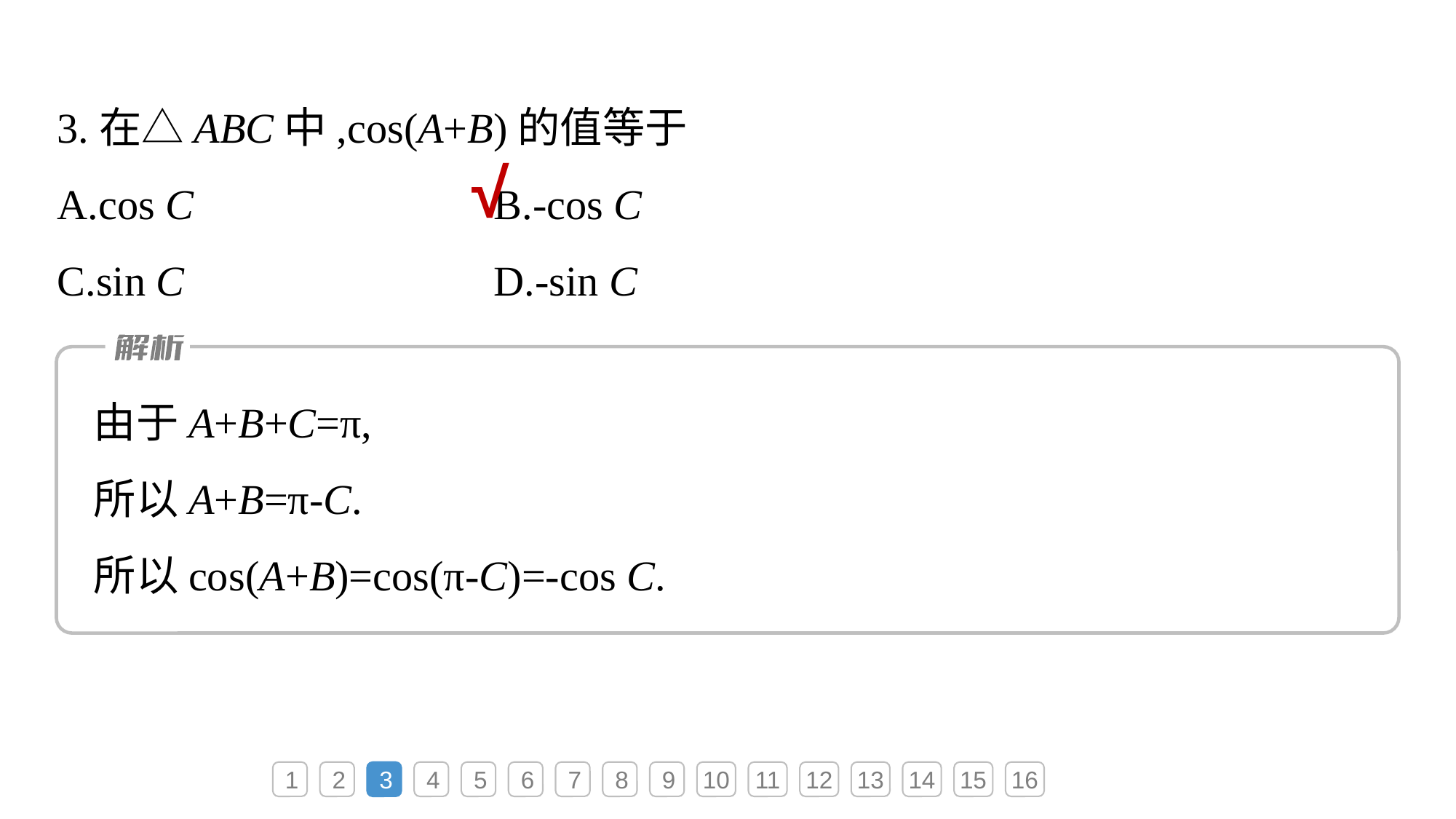

3.在△ABC中,cos(A+B)的值等于
A.cos C			B.-cos C
C.sin C			D.-sin C
√

由于A+B+C=π,
所以A+B=π-C.
所以cos(A+B)=cos(π-C)=-cos C.
1
2
3
4
5
6
7
8
9
10
11
12
13
14
15
16